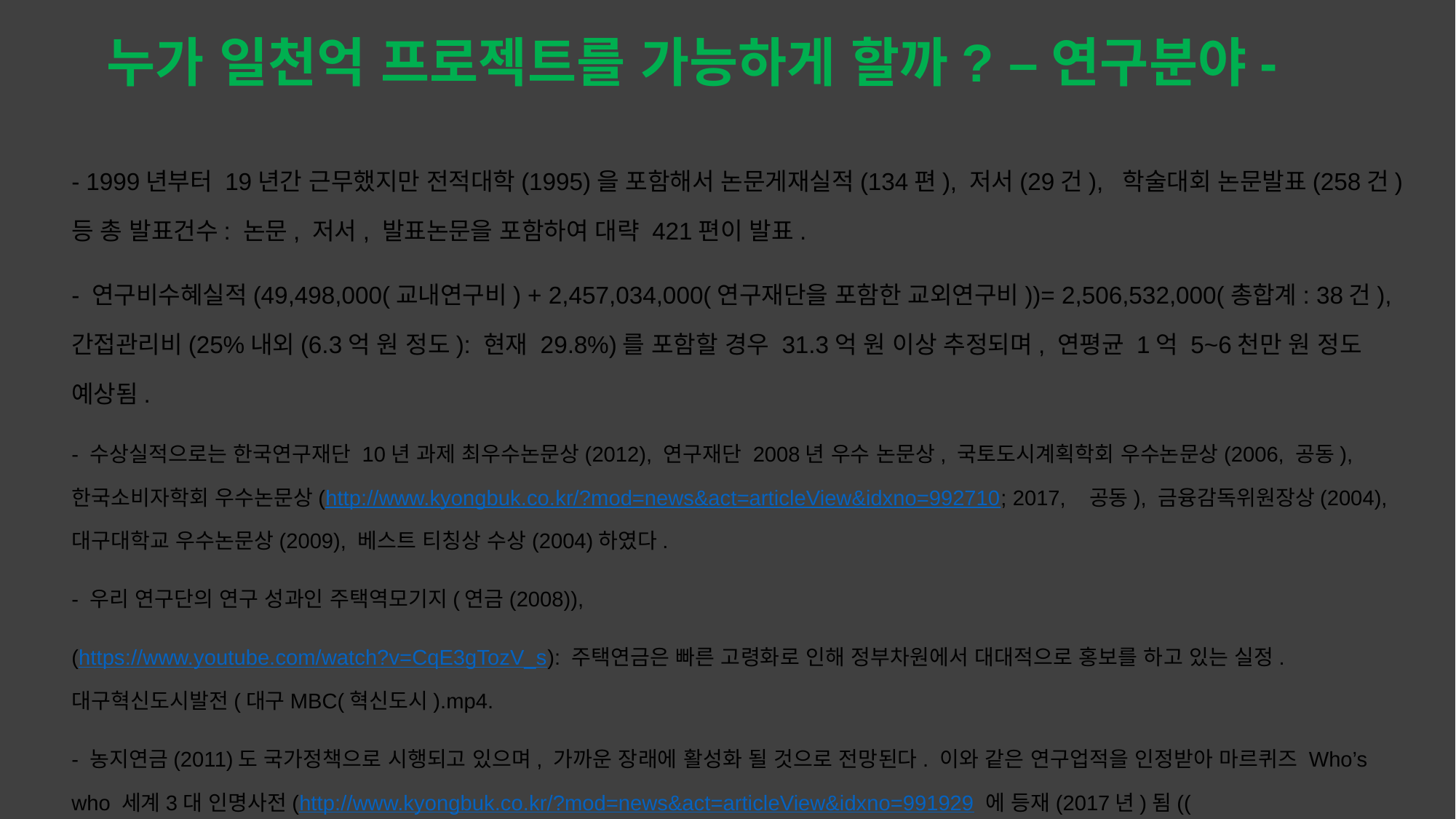

# 누가 일천억 프로젝트를 가능하게 할까? –연구분야-
- 1999년부터 19년간 근무했지만 전적대학(1995)을 포함해서 논문게재실적(134편), 저서(29건),  학술대회 논문발표(258건) 등 총 발표건수: 논문, 저서, 발표논문을 포함하여 대략 421편이 발표.
- 연구비수혜실적(49,498,000(교내연구비) + 2,457,034,000(연구재단을 포함한 교외연구비))= 2,506,532,000(총합계: 38건), 간접관리비(25%내외(6.3억 원 정도): 현재 29.8%)를 포함할 경우 31.3억 원 이상 추정되며, 연평균 1억 5~6천만 원 정도 예상됨.
- 수상실적으로는 한국연구재단 10년 과제 최우수논문상(2012), 연구재단 2008년 우수 논문상, 국토도시계획학회 우수논문상(2006, 공동), 한국소비자학회 우수논문상(http://www.kyongbuk.co.kr/?mod=news&act=articleView&idxno=992710; 2017,   공동), 금융감독위원장상(2004), 대구대학교 우수논문상(2009), 베스트 티칭상 수상(2004)하였다.
- 우리 연구단의 연구 성과인 주택역모기지(연금(2008)),
(https://www.youtube.com/watch?v=CqE3gTozV_s): 주택연금은 빠른 고령화로 인해 정부차원에서 대대적으로 홍보를 하고 있는 실정. 대구혁신도시발전(대구MBC(혁신도시).mp4.
- 농지연금(2011)도 국가정책으로 시행되고 있으며, 가까운 장래에 활성화 될 것으로 전망된다. 이와 같은 연구업적을 인정받아 마르퀴즈 Who’s who 세계3대 인명사전(http://www.kyongbuk.co.kr/?mod=news&act=articleView&idxno=991929 에 등재(2017년)됨((http://mcms.daegu.ac.kr/user/chodh) 이력서 상세프로필 참조).